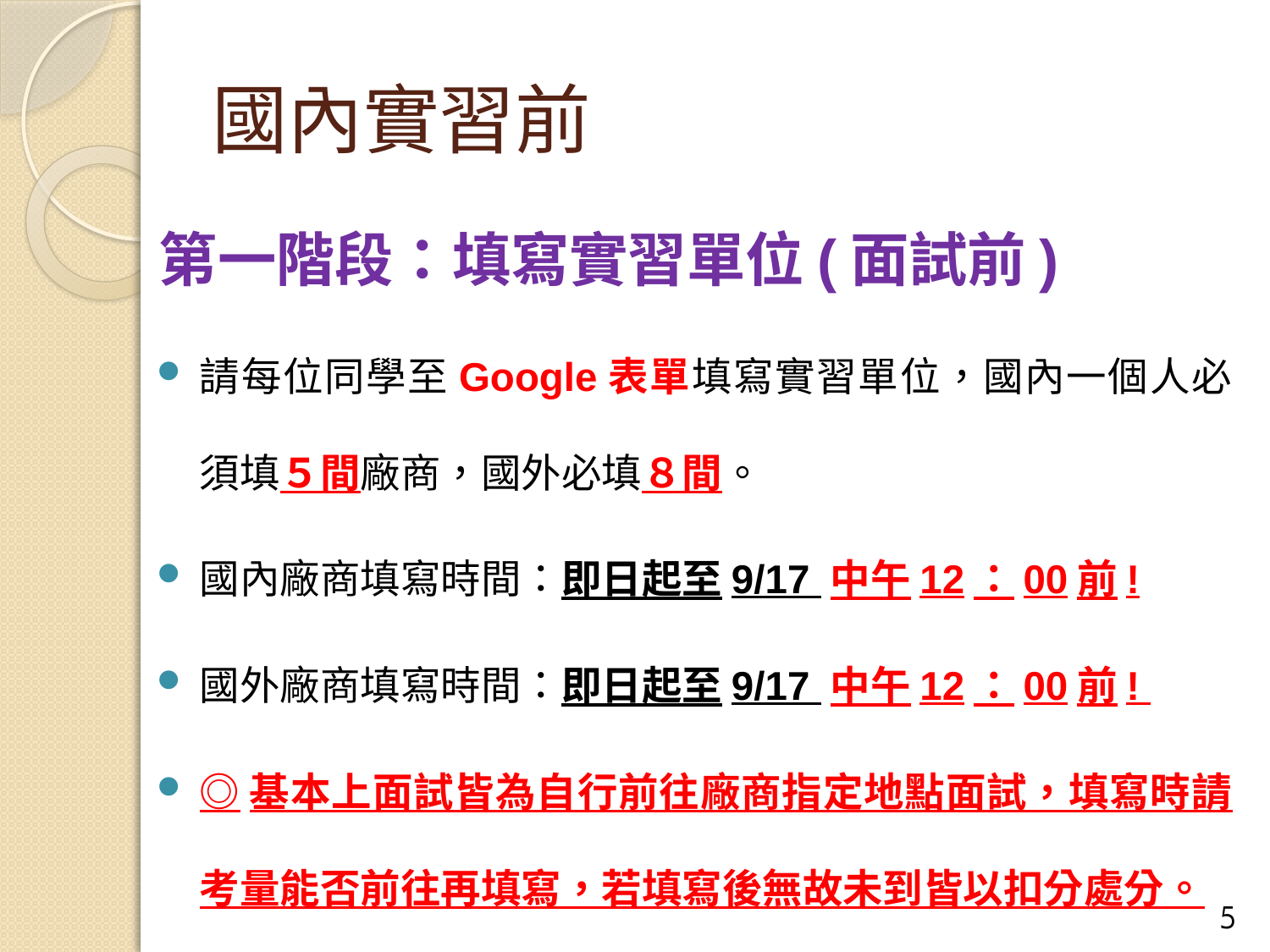

# 國內實習前
第一階段：填寫實習單位(面試前)
請每位同學至Google表單填寫實習單位，國內一個人必須填５間廠商，國外必填８間。
國內廠商填寫時間：即日起至9/17 中午12：00前!
國外廠商填寫時間：即日起至9/17 中午12：00前!
◎基本上面試皆為自行前往廠商指定地點面試，填寫時請考量能否前往再填寫，若填寫後無故未到皆以扣分處分。

5